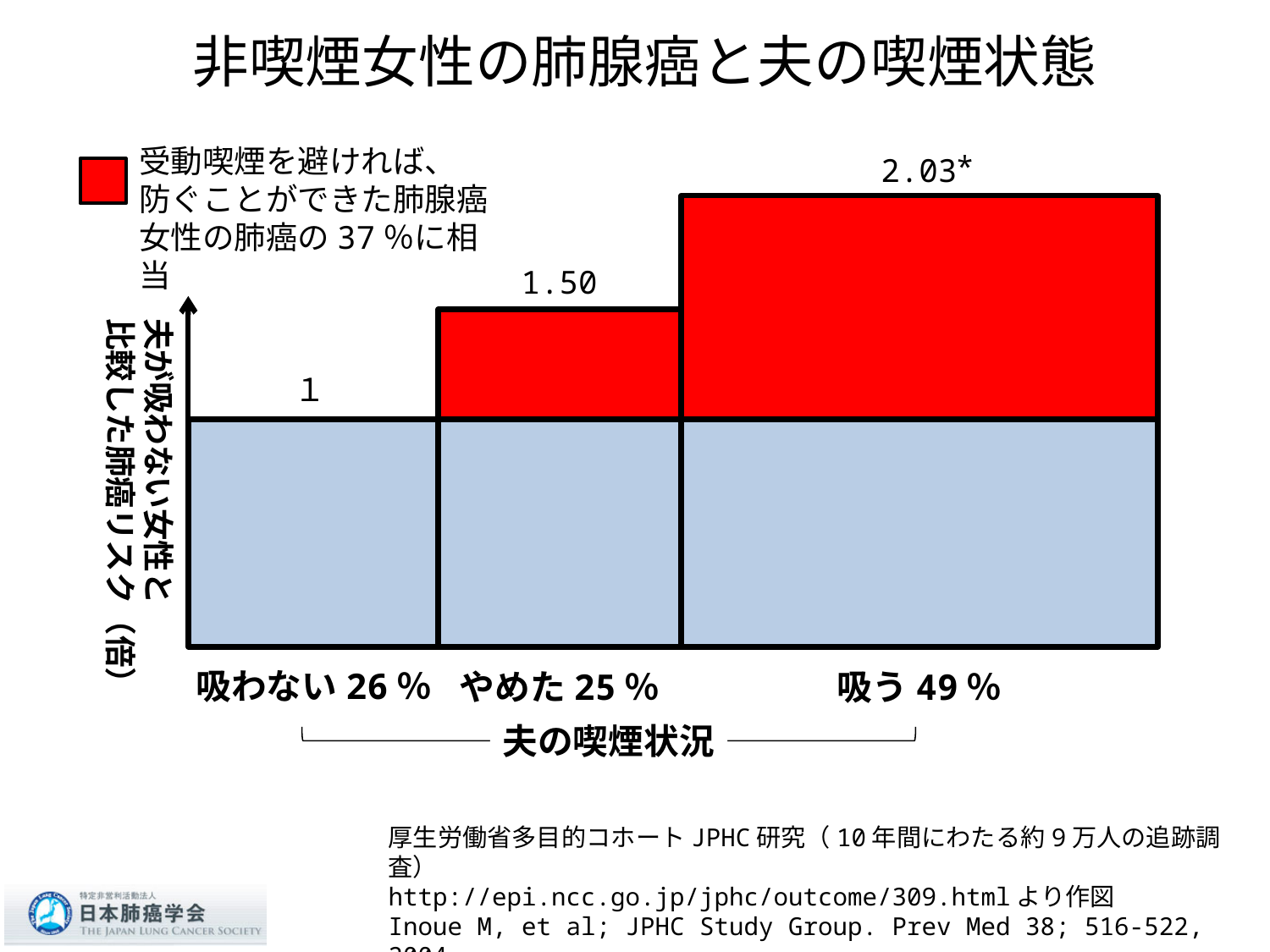

# 非喫煙女性の肺腺癌と夫の喫煙状態
受動喫煙を避ければ、
防ぐことができた肺腺癌
女性の肺癌の37％に相当
*
2.03

1.50
夫が吸わない女性と
比較した肺癌リスク（倍）
１

吸わない26％
やめた25％
吸う49％
夫の喫煙状況
厚生労働省多目的コホートJPHC研究（10年間にわたる約9万人の追跡調査）
http://epi.ncc.go.jp/jphc/outcome/309.htmlより作図
Inoue M, et al; JPHC Study Group. Prev Med 38; 516-522, 2004.